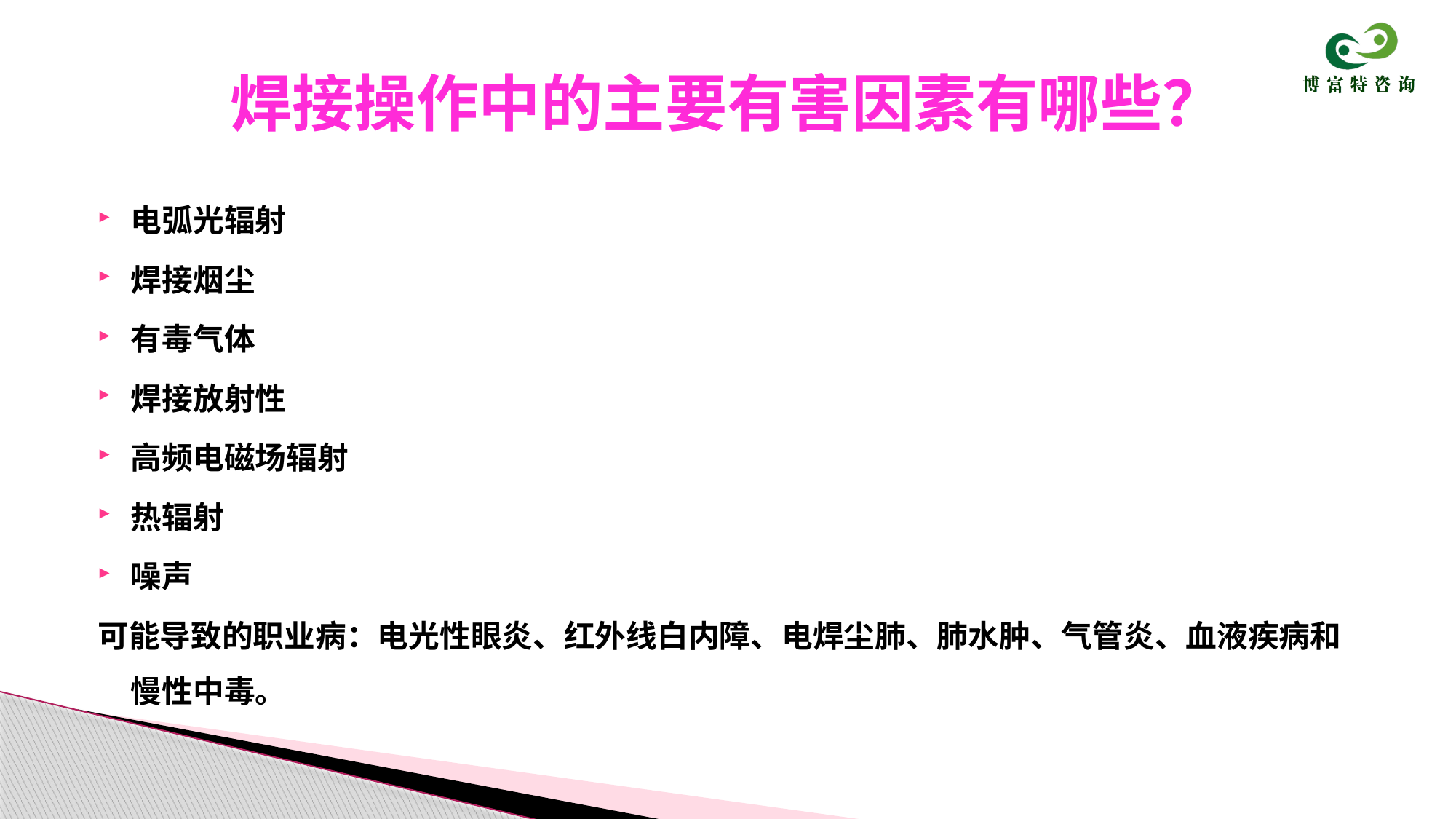

# 焊接操作中的主要有害因素有哪些？
电弧光辐射
焊接烟尘
有毒气体
焊接放射性
高频电磁场辐射
热辐射
噪声
可能导致的职业病：电光性眼炎、红外线白内障、电焊尘肺、肺水肿、气管炎、血液疾病和慢性中毒。